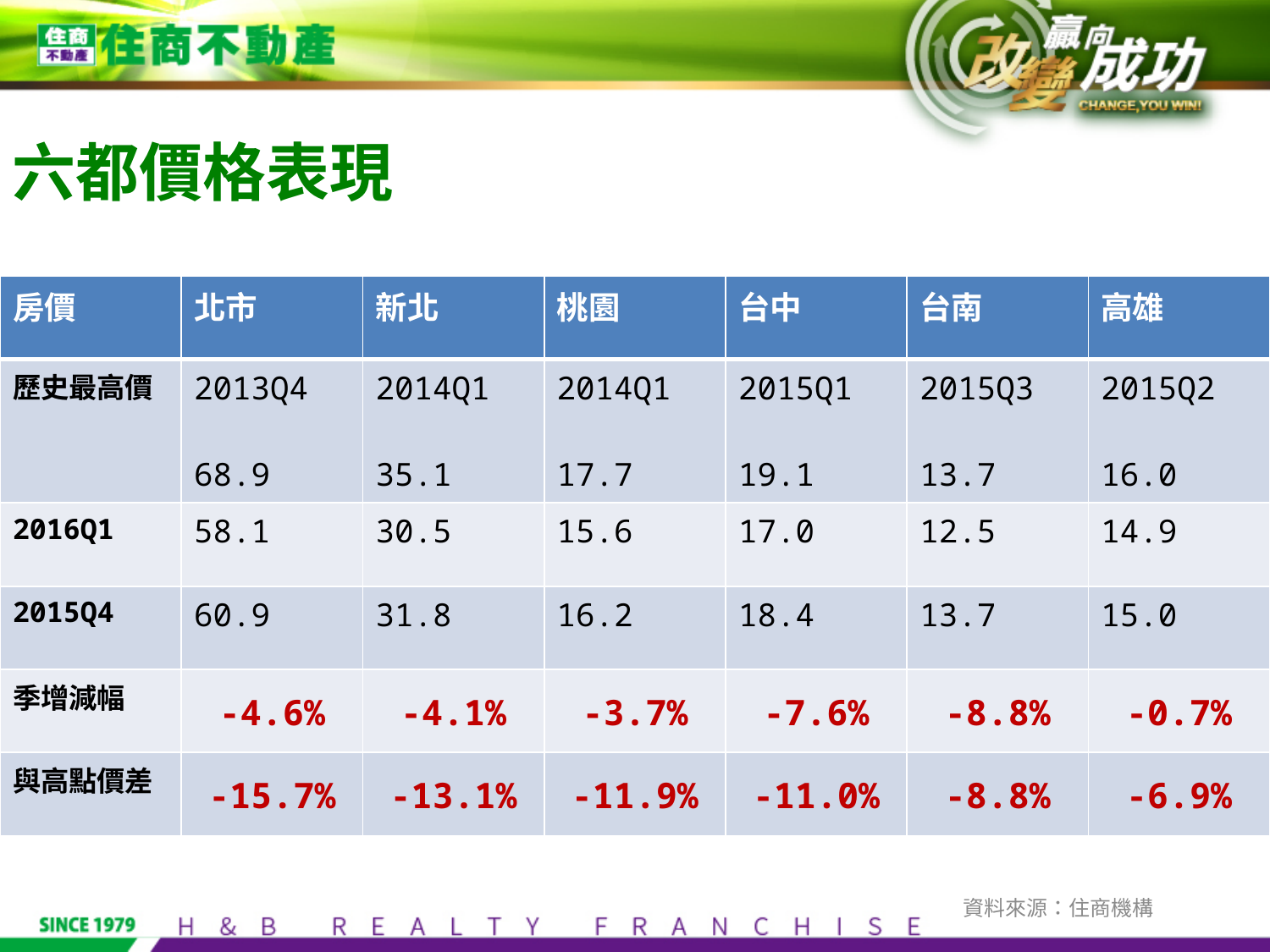

六都價格表現
| 房價 | 北市 | 新北 | 桃園 | 台中 | 台南 | 高雄 |
| --- | --- | --- | --- | --- | --- | --- |
| 歷史最高價 | 2013Q4 68.9 | 2014Q1 35.1 | 2014Q1 17.7 | 2015Q1 19.1 | 2015Q3 13.7 | 2015Q2 16.0 |
| 2016Q1 | 58.1 | 30.5 | 15.6 | 17.0 | 12.5 | 14.9 |
| 2015Q4 | 60.9 | 31.8 | 16.2 | 18.4 | 13.7 | 15.0 |
| 季增減幅 | -4.6% | -4.1% | -3.7% | -7.6% | -8.8% | -0.7% |
| 與高點價差 | -15.7% | -13.1% | -11.9% | -11.0% | -8.8% | -6.9% |
資料來源：住商機構